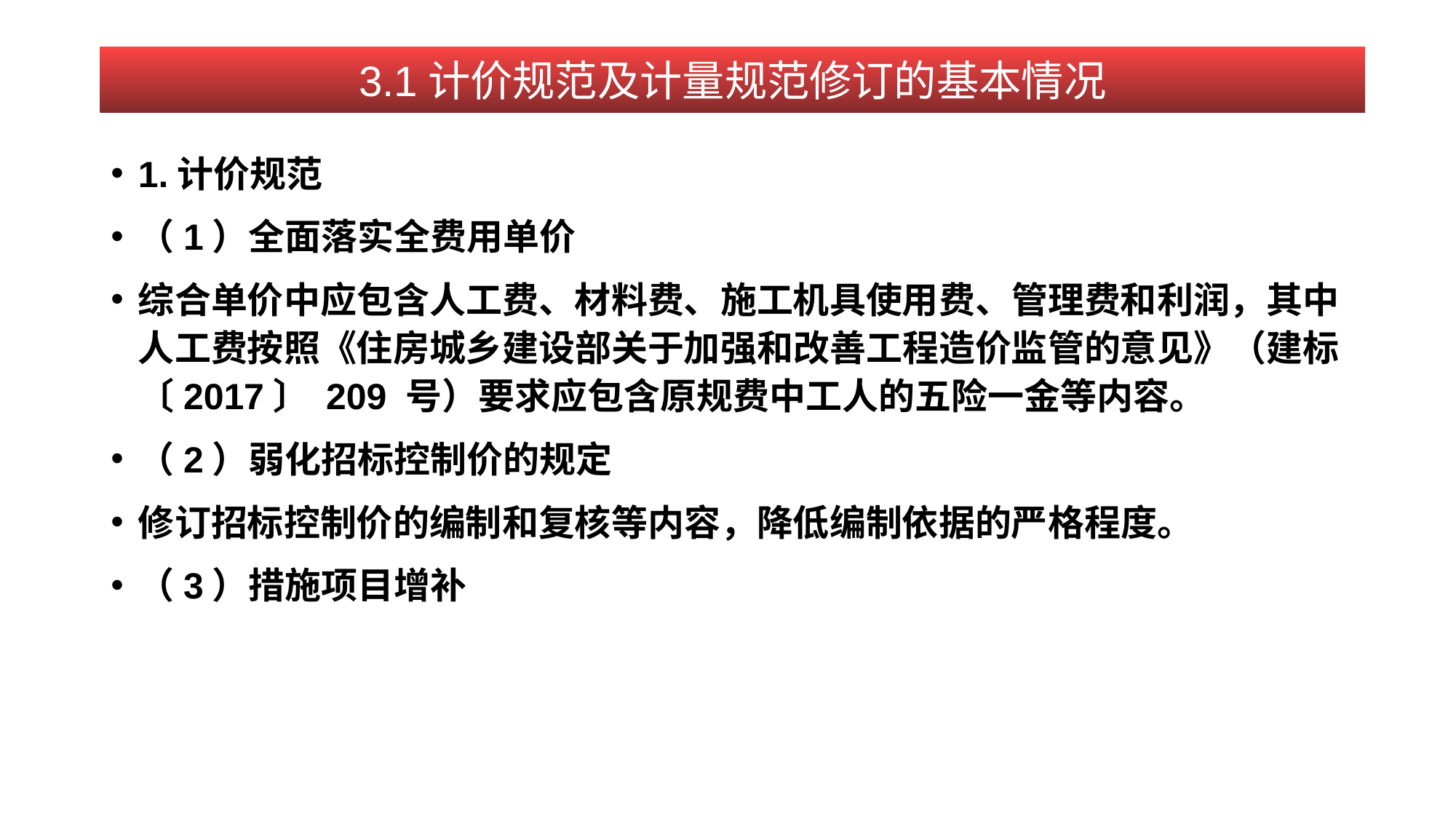

3.1计价规范及计量规范修订的基本情况

1.计价规范
（1）全面落实全费用单价
综合单价中应包含人工费、材料费、施工机具使用费、管理费和利润，其中人工费按照《住房城乡建设部关于加强和改善工程造价监管的意见》（建标〔2017〕 209 号）要求应包含原规费中工人的五险一金等内容。
（2）弱化招标控制价的规定
修订招标控制价的编制和复核等内容，降低编制依据的严格程度。
（3）措施项目增补